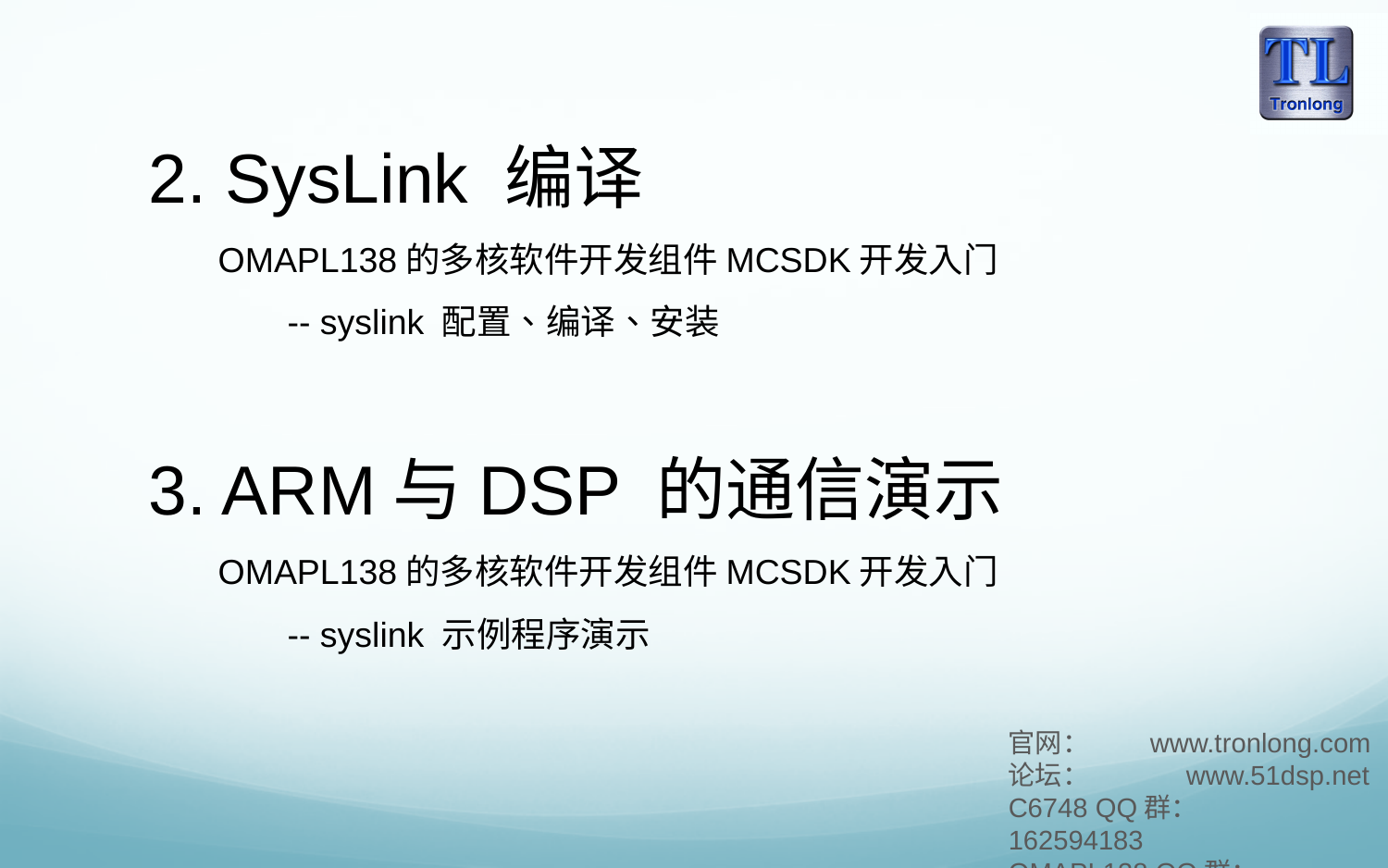

2. SysLink 编译
OMAPL138的多核软件开发组件MCSDK开发入门
	-- syslink 配置、编译、安装

3. ARM与DSP 的通信演示
OMAPL138的多核软件开发组件MCSDK开发入门
	-- syslink 示例程序演示